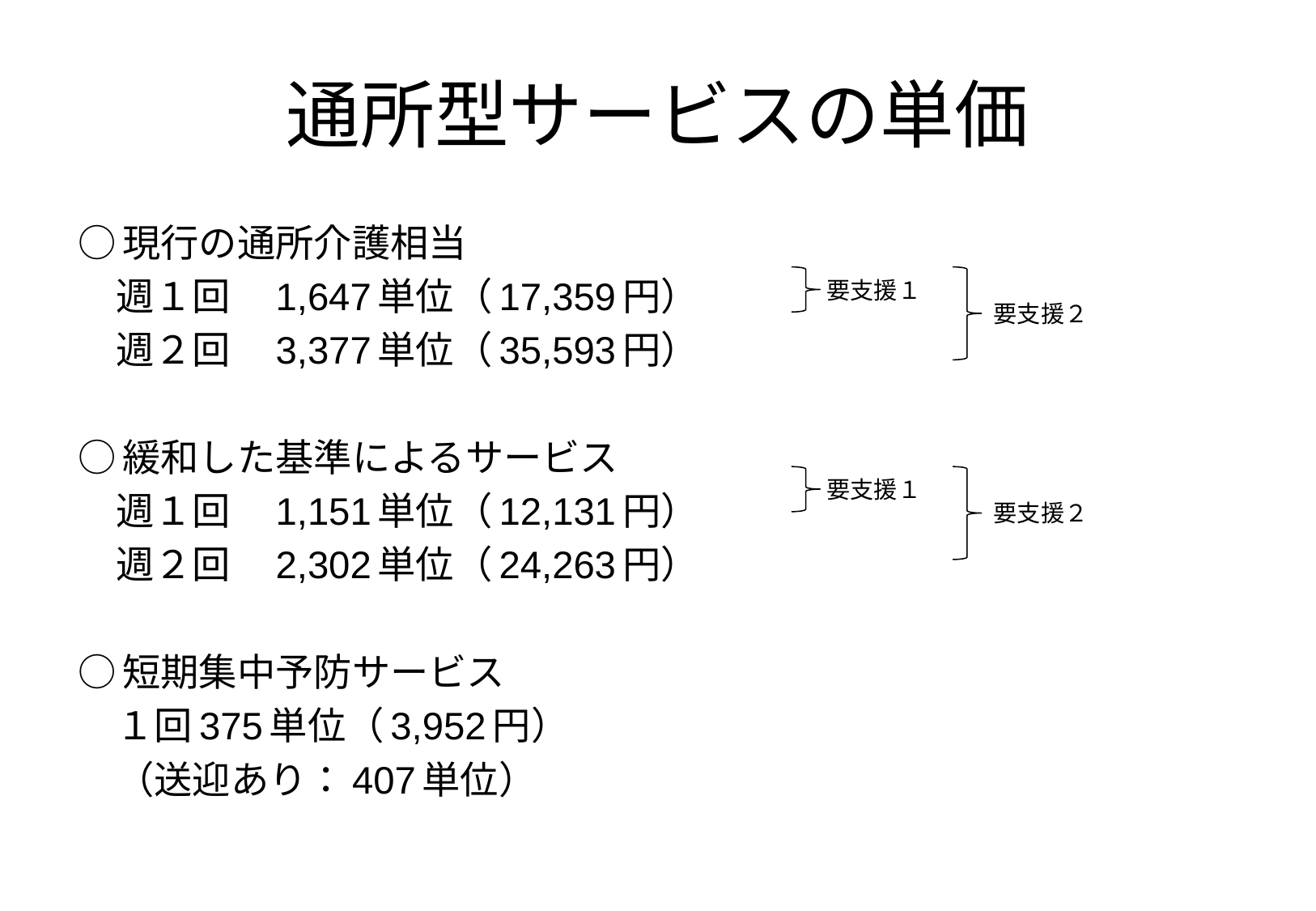

# 通所型サービスの単価
○現行の通所介護相当
　週１回　1,647単位（17,359円）
　週２回　3,377単位（35,593円）

○緩和した基準によるサービス
　週１回　1,151単位（12,131円）
　週２回　2,302単位（24,263円）

○短期集中予防サービス
　１回375単位（3,952円）
　（送迎あり：407単位）

要支援１
要支援２

要支援１
要支援２